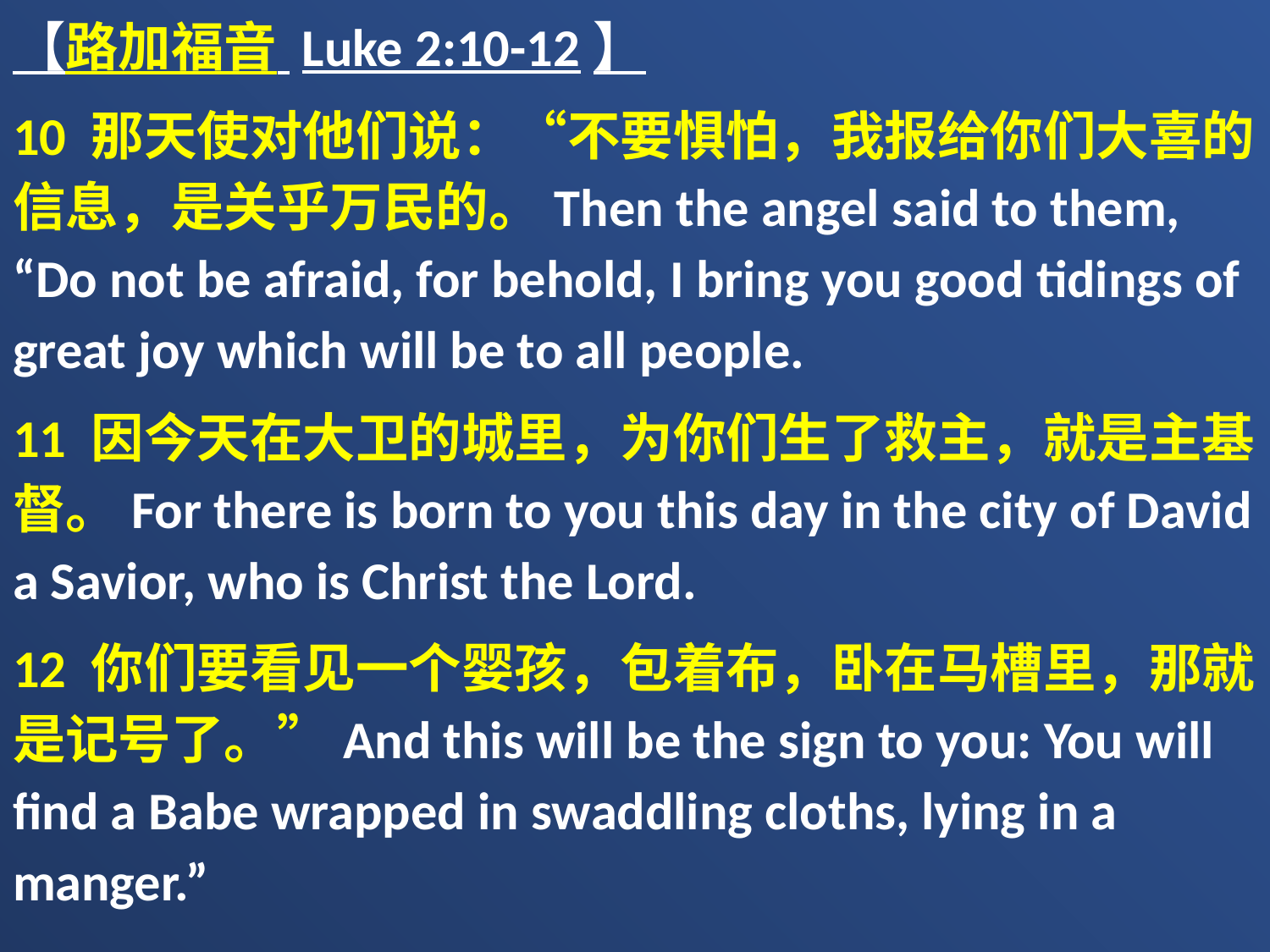

【路加福音 Luke 2:10-12】
10 那天使对他们说：“不要惧怕，我报给你们大喜的信息，是关乎万民的。Then the angel said to them, “Do not be afraid, for behold, I bring you good tidings of great joy which will be to all people.
11 因今天在大卫的城里，为你们生了救主，就是主基督。For there is born to you this day in the city of David a Savior, who is Christ the Lord.
12 你们要看见一个婴孩，包着布，卧在马槽里，那就是记号了。”And this will be the sign to you: You will find a Babe wrapped in swaddling cloths, lying in a manger.”